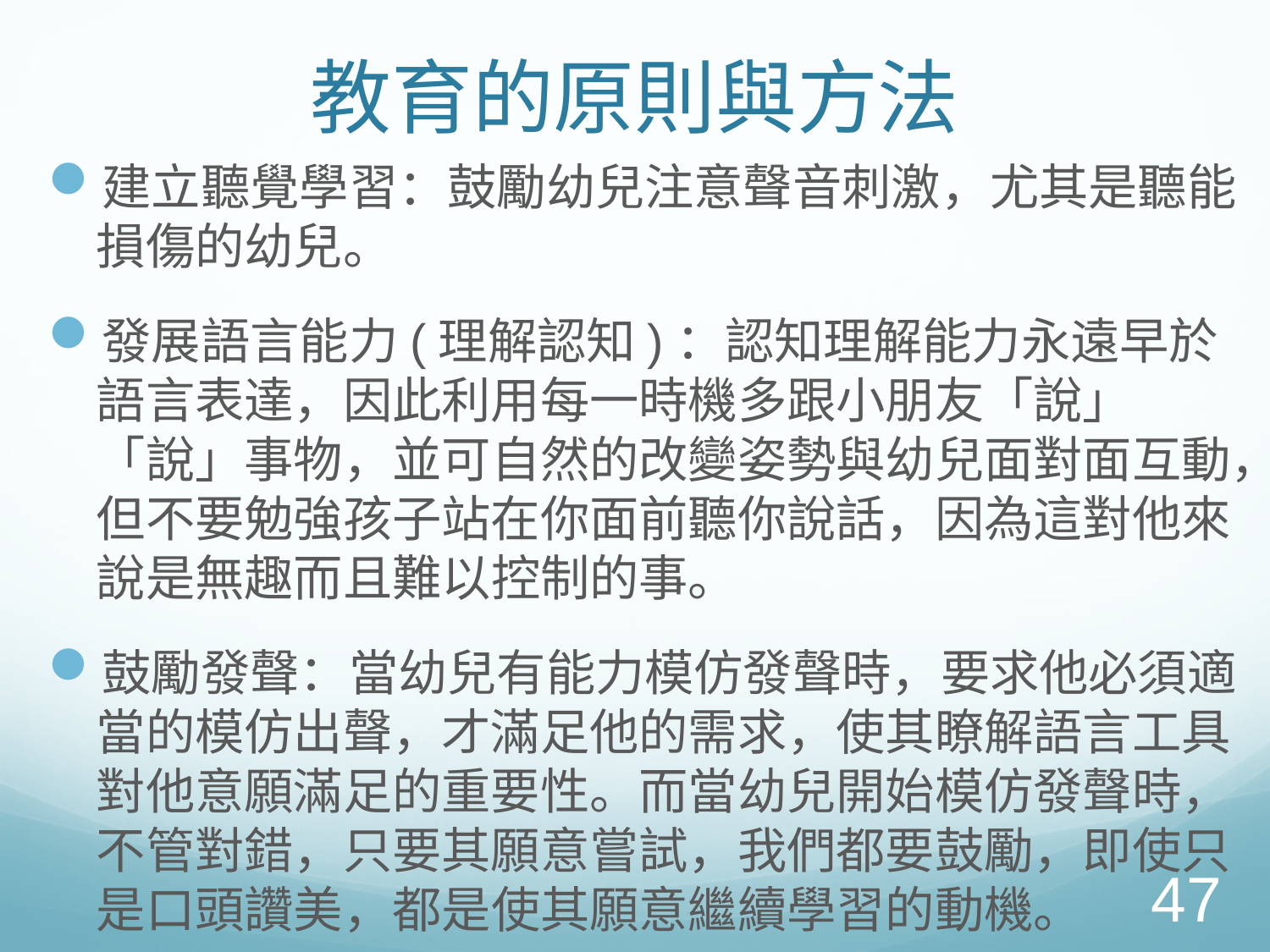

# 教育的原則與方法
建立聽覺學習：鼓勵幼兒注意聲音刺激，尤其是聽能損傷的幼兒。
發展語言能力(理解認知)：認知理解能力永遠早於語言表達，因此利用每一時機多跟小朋友「說」「說」事物，並可自然的改變姿勢與幼兒面對面互動，但不要勉強孩子站在你面前聽你說話，因為這對他來說是無趣而且難以控制的事。
鼓勵發聲：當幼兒有能力模仿發聲時，要求他必須適當的模仿出聲，才滿足他的需求，使其瞭解語言工具對他意願滿足的重要性。而當幼兒開始模仿發聲時，不管對錯，只要其願意嘗試，我們都要鼓勵，即使只是口頭讚美，都是使其願意繼續學習的動機。
47